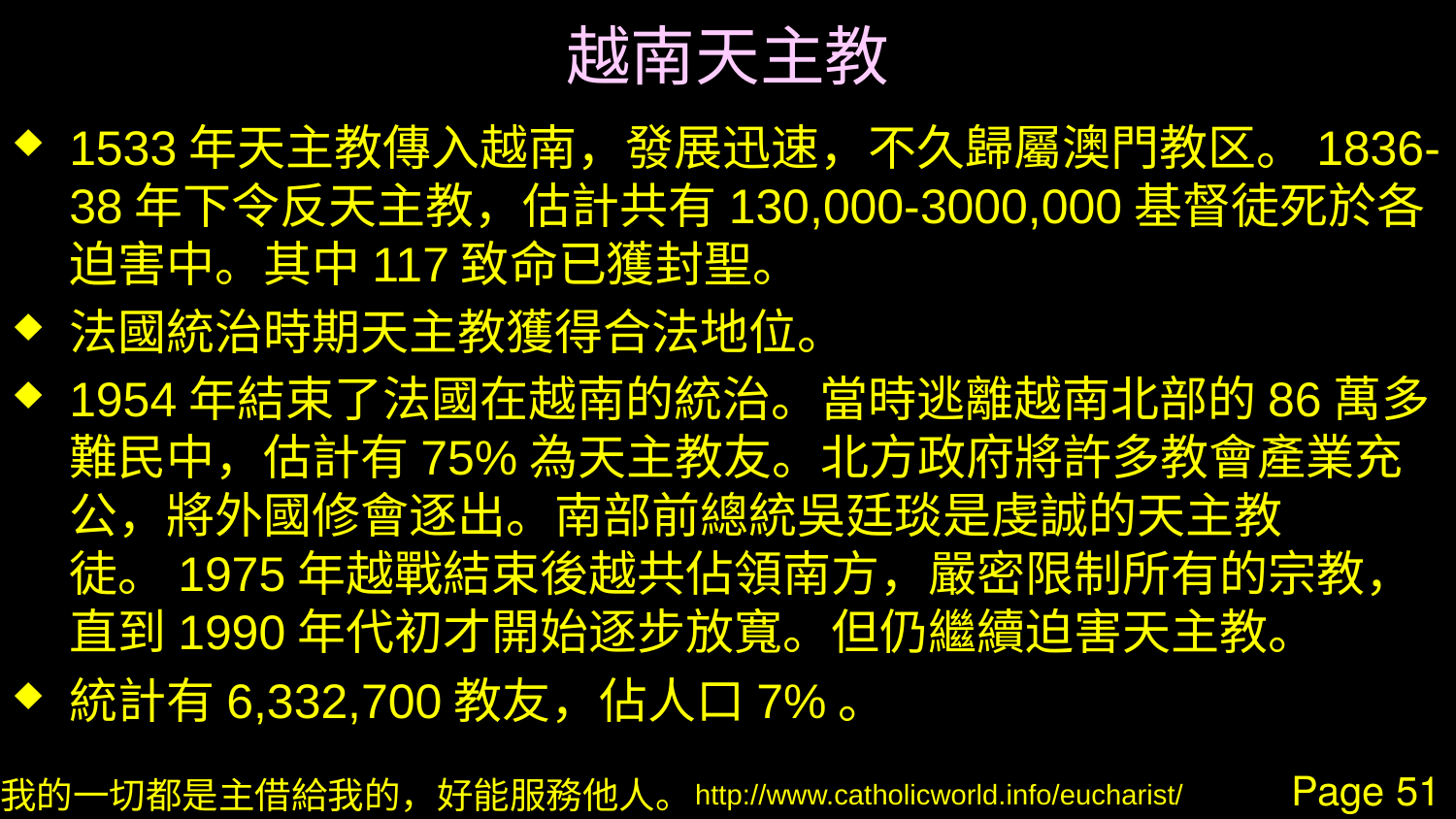

# 越南天主教
1533年天主教傳入越南，發展迅速，不久歸屬澳門教区。1836-38年下令反天主教，估計共有130,000-3000,000基督徒死於各迫害中。其中117致命已獲封聖。
法國統治時期天主教獲得合法地位。
1954年結束了法國在越南的統治。當時逃離越南北部的86萬多難民中，估計有75%為天主教友。北方政府將許多教會產業充公，將外國修會逐出。南部前總統吳廷琰是虔誠的天主教徒。1975年越戰結束後越共佔領南方，嚴密限制所有的宗教，直到1990年代初才開始逐步放寬。但仍繼續迫害天主教。
統計有6,332,700教友，佔人口7%。